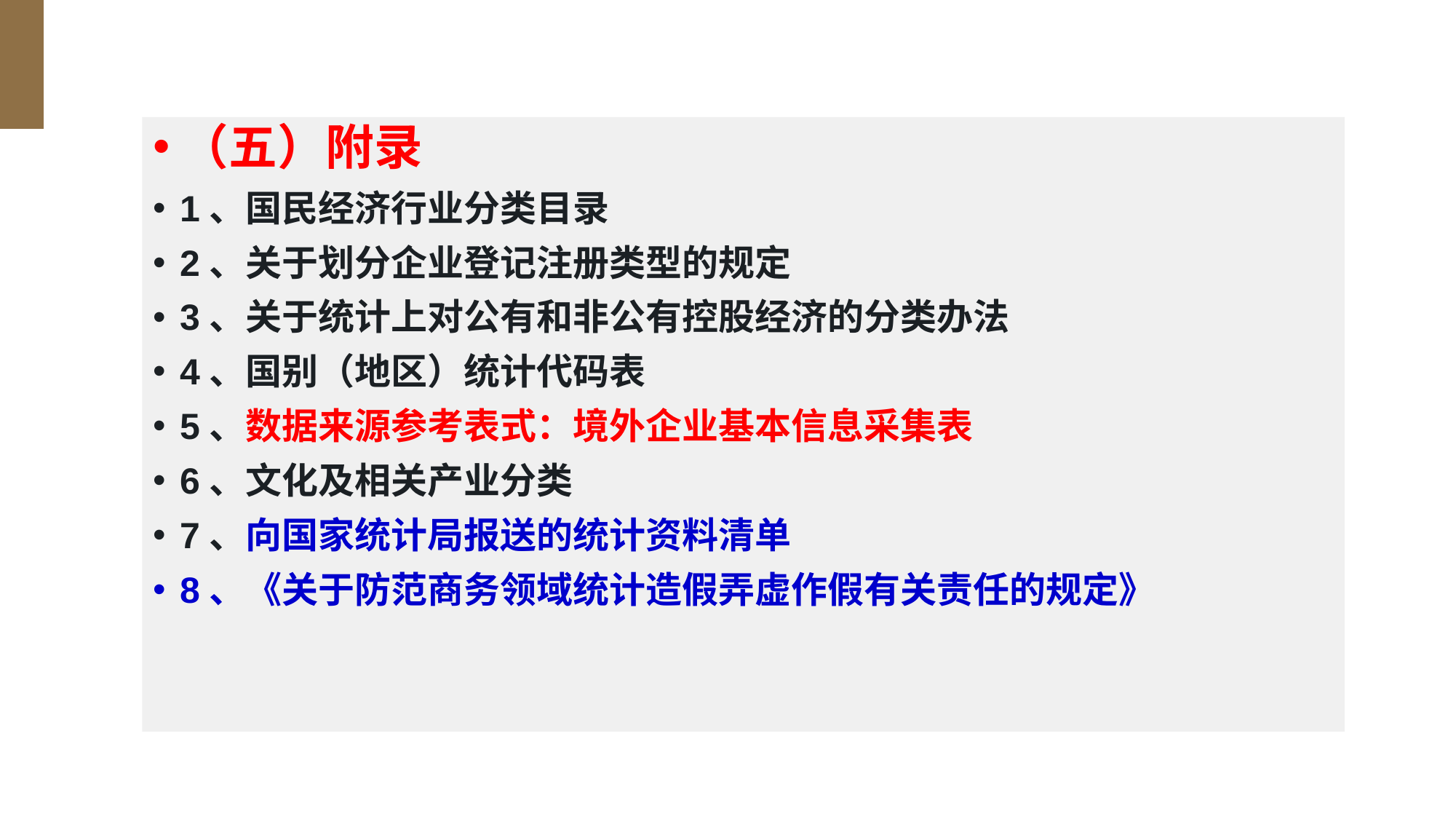

#
（五）附录
1、国民经济行业分类目录
2、关于划分企业登记注册类型的规定
3、关于统计上对公有和非公有控股经济的分类办法
4、国别（地区）统计代码表
5、数据来源参考表式：境外企业基本信息采集表
6、文化及相关产业分类
7、向国家统计局报送的统计资料清单
8、《关于防范商务领域统计造假弄虚作假有关责任的规定》